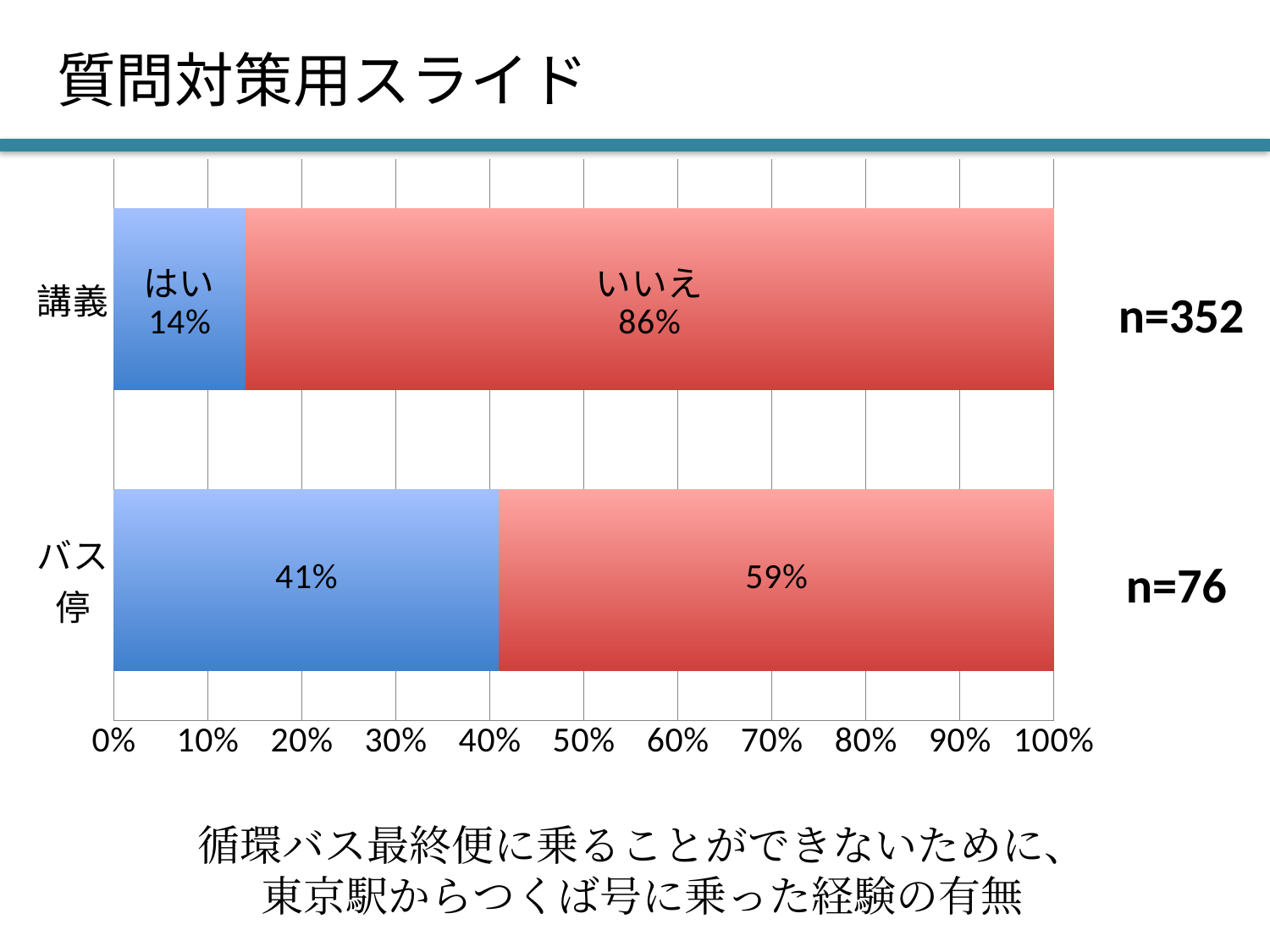

# 質問対策用スライド

### Chart

| Category | はい | いいえ |
|---|---|---|
| バス停 | 0.41 | 0.59 |
| 講義 | 0.14 | 0.86 |
n=352

n=76

循環バス最終便に乗ることができないために、
東京駅からつくば号に乗った経験の有無